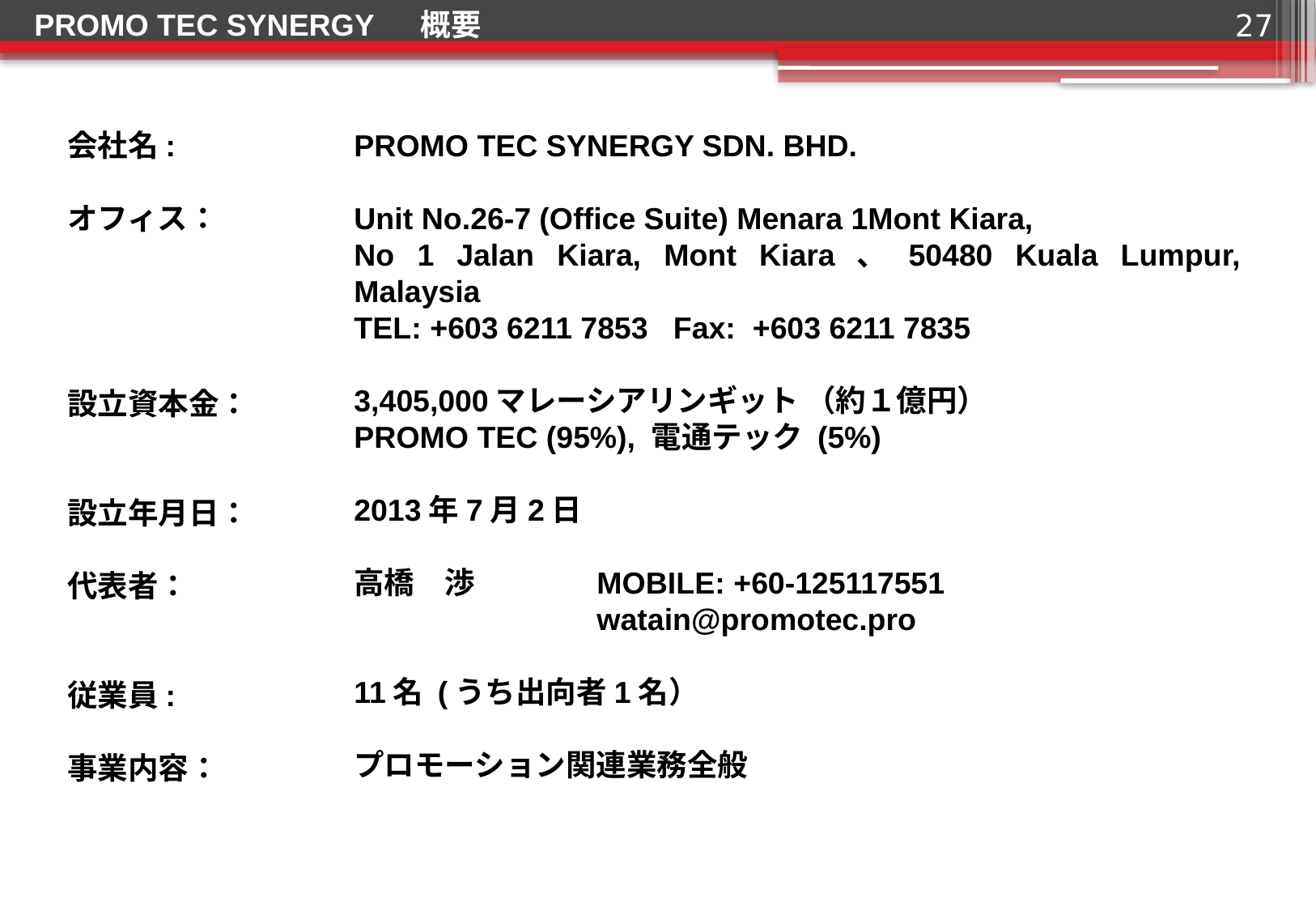

PROMO TEC SYNERGY 　概要
27
会社名:

オフィス：

設立資本金：

設立年月日：

代表者：

従業員:

事業内容：
PROMO TEC SYNERGY SDN. BHD.

Unit No.26-7 (Office Suite) Menara 1Mont Kiara,
No 1 Jalan Kiara, Mont Kiara、50480 Kuala Lumpur, Malaysia
TEL: +603 6211 7853   Fax:  +603 6211 7835

3,405,000マレーシアリンギット （約１億円）
PROMO TEC (95%), 電通テック (5%)

2013年7月2日

高橋　渉	MOBILE: +60-125117551
		watain@promotec.pro

11名 (うち出向者1名）

プロモーション関連業務全般